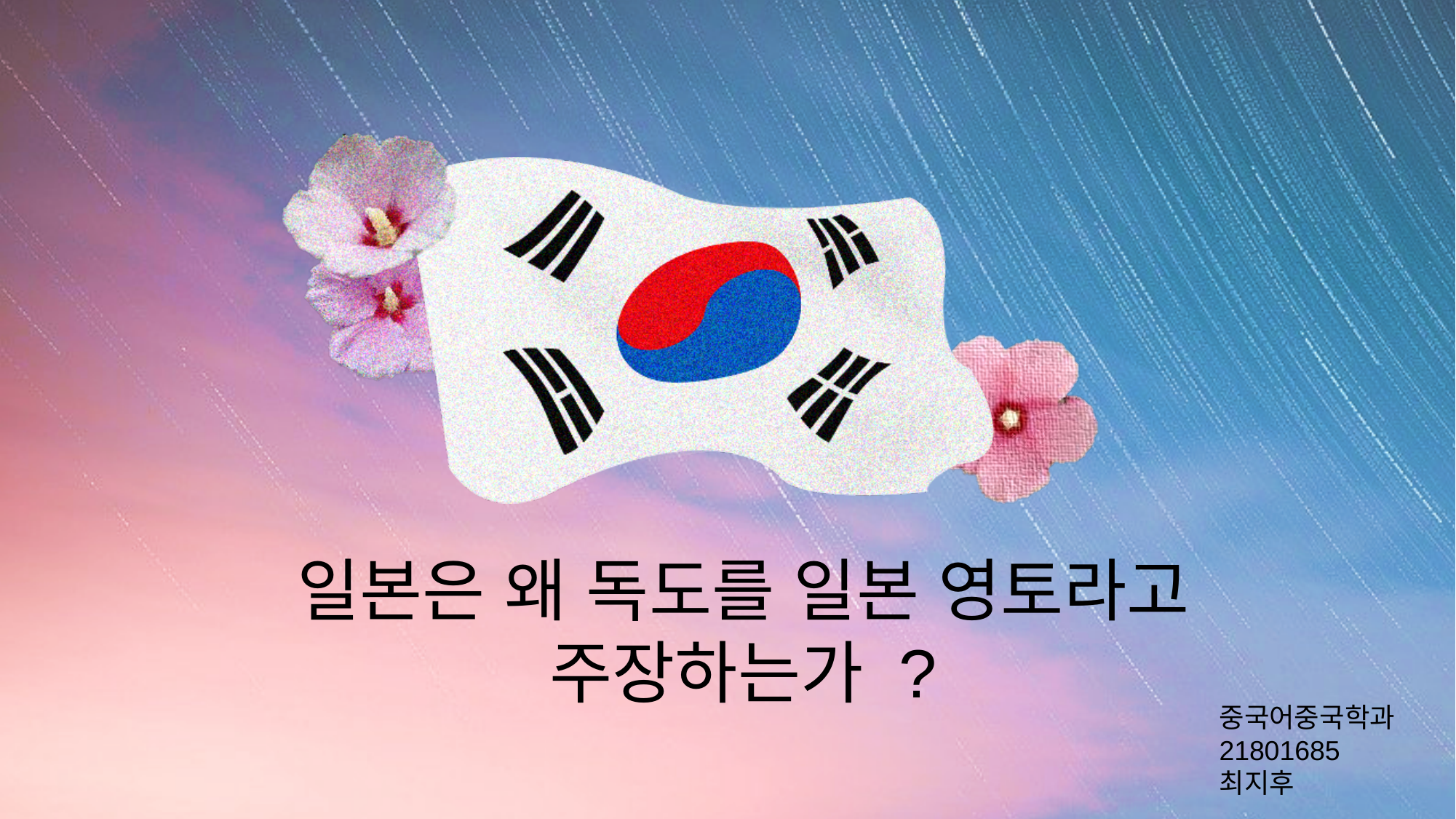

일본은 왜 독도를 일본 영토라고 주장하는가 ?
중국어중국학과
21801685 최지후